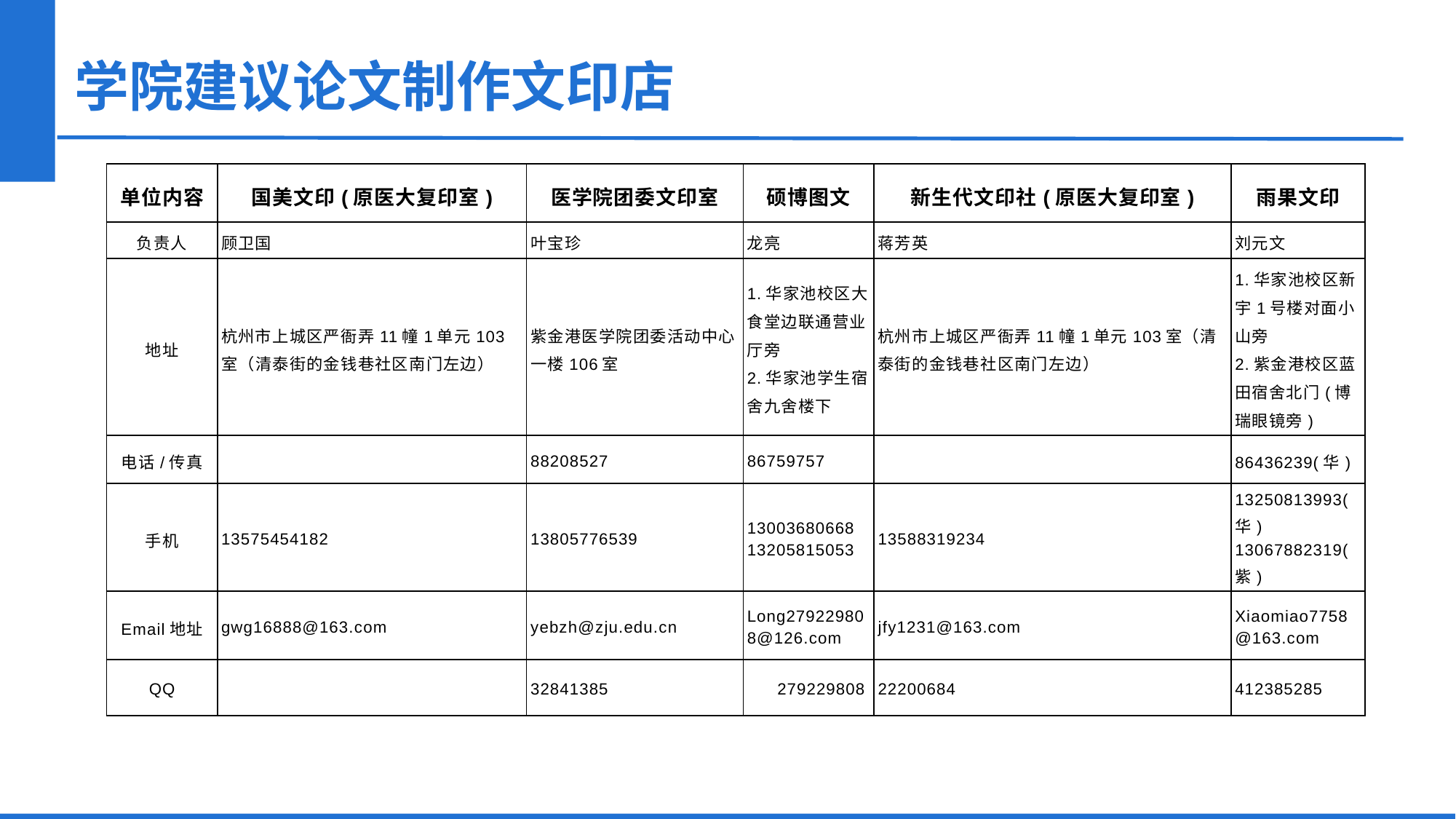

学院建议论文制作文印店
| 单位内容 | 国美文印(原医大复印室) | 医学院团委文印室 | 硕博图文 | 新生代文印社(原医大复印室) | 雨果文印 |
| --- | --- | --- | --- | --- | --- |
| 负责人 | 顾卫国 | 叶宝珍 | 龙亮 | 蒋芳英 | 刘元文 |
| 地址 | 杭州市上城区严衙弄11幢1单元103室（清泰街的金钱巷社区南门左边） | 紫金港医学院团委活动中心一楼106室 | 1.华家池校区大食堂边联通营业厅旁 2.华家池学生宿舍九舍楼下 | 杭州市上城区严衙弄11幢1单元103室（清泰街的金钱巷社区南门左边） | 1.华家池校区新宇1号楼对面小山旁 2.紫金港校区蓝田宿舍北门(博瑞眼镜旁) |
| 电话/传真 |  | 88208527 | 86759757 |  | 86436239(华) |
| 手机 | 13575454182 | 13805776539 | 13003680668 13205815053 | 13588319234 | 13250813993(华) 13067882319(紫) |
| Email地址 | gwg16888@163.com | yebzh@zju.edu.cn | Long279229808@126.com | jfy1231@163.com | Xiaomiao7758@163.com |
| QQ |  | 32841385 | 279229808 | 22200684 | 412385285 |